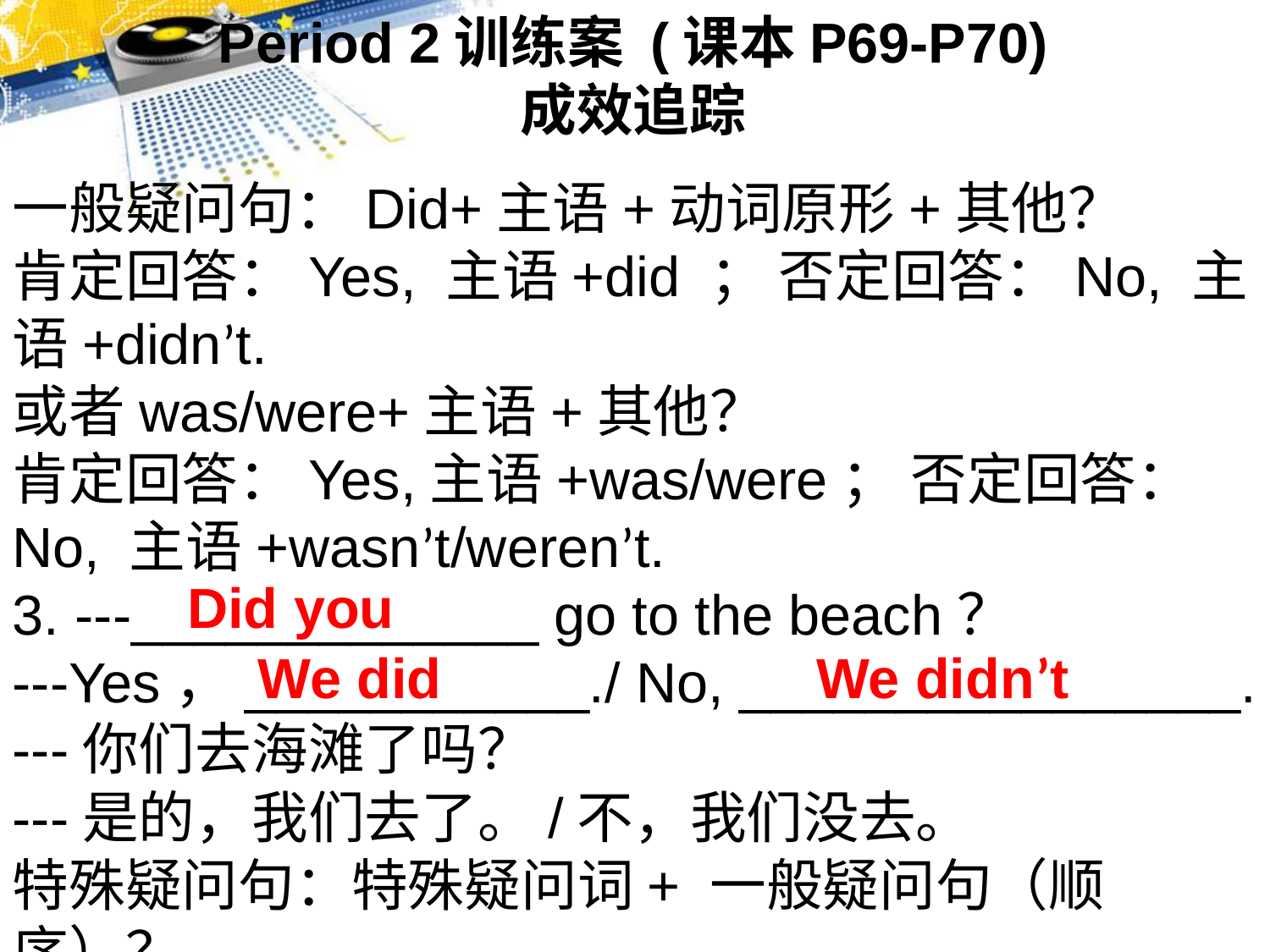

Period 2训练案 (课本P69-P70)
成效追踪
一般疑问句：Did+主语+动词原形+其他？
肯定回答：Yes, 主语+did ； 否定回答：No, 主语+didn’t.
或者was/were+主语+其他？
肯定回答：Yes,主语+was/were； 否定回答： No, 主语+wasn’t/weren’t.
3. ---_____________ go to the beach？
---Yes，___________./ No, ________________.
---你们去海滩了吗？
---是的，我们去了。/不，我们没去。
特殊疑问句：特殊疑问词+ 一般疑问句（顺序）？
Did you
We did                        We didn’t